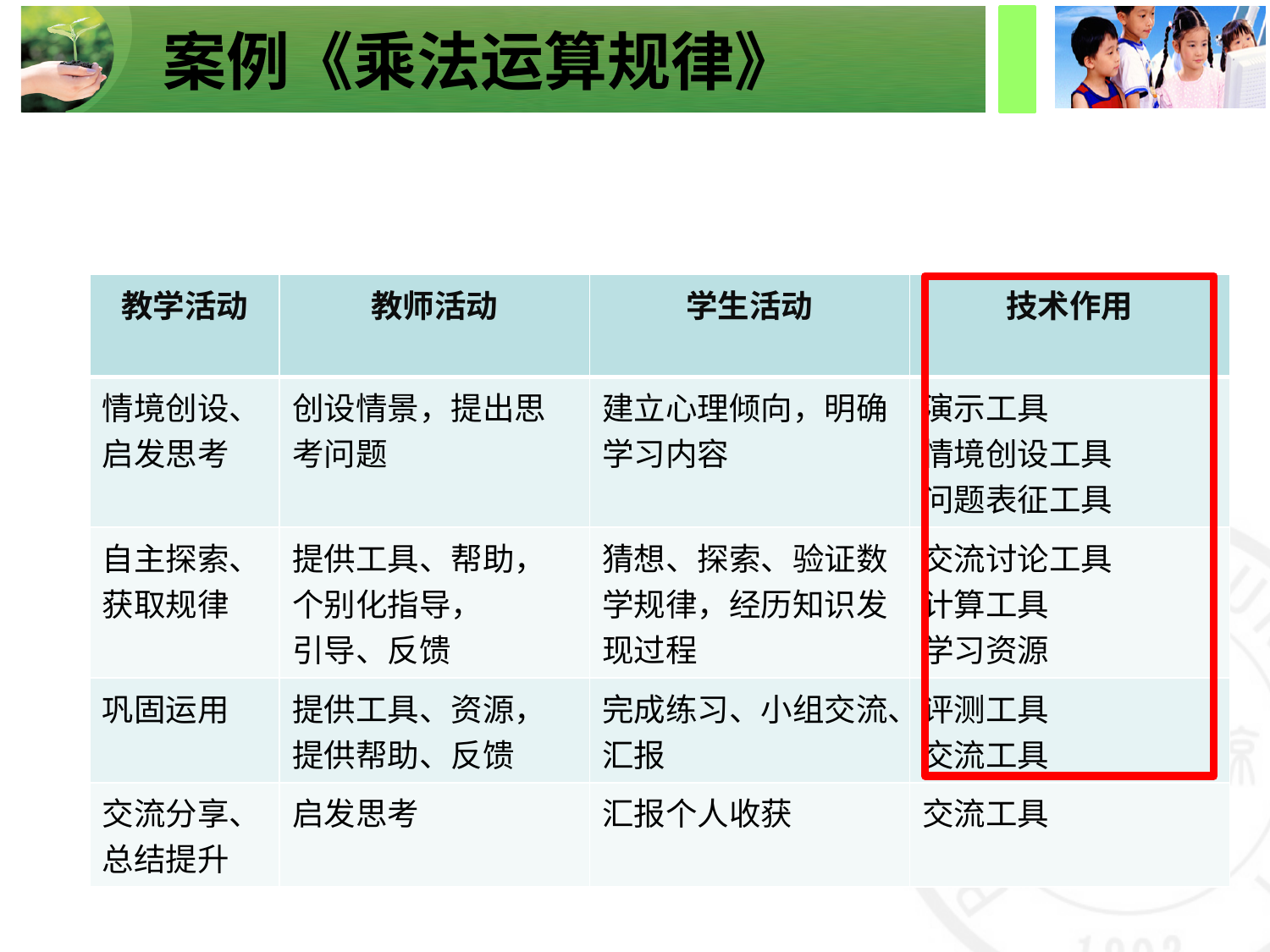

# 案例《乘法运算规律》
| 教学活动 | 教师活动 | 学生活动 | 技术作用 |
| --- | --- | --- | --- |
| 情境创设、启发思考 | 创设情景，提出思考问题 | 建立心理倾向，明确学习内容 | 演示工具 情境创设工具 问题表征工具 |
| 自主探索、获取规律 | 提供工具、帮助，个别化指导， 引导、反馈 | 猜想、探索、验证数学规律，经历知识发现过程 | 交流讨论工具 计算工具 学习资源 |
| 巩固运用 | 提供工具、资源，提供帮助、反馈 | 完成练习、小组交流、汇报 | 评测工具 交流工具 |
| 交流分享、总结提升 | 启发思考 | 汇报个人收获 | 交流工具 |